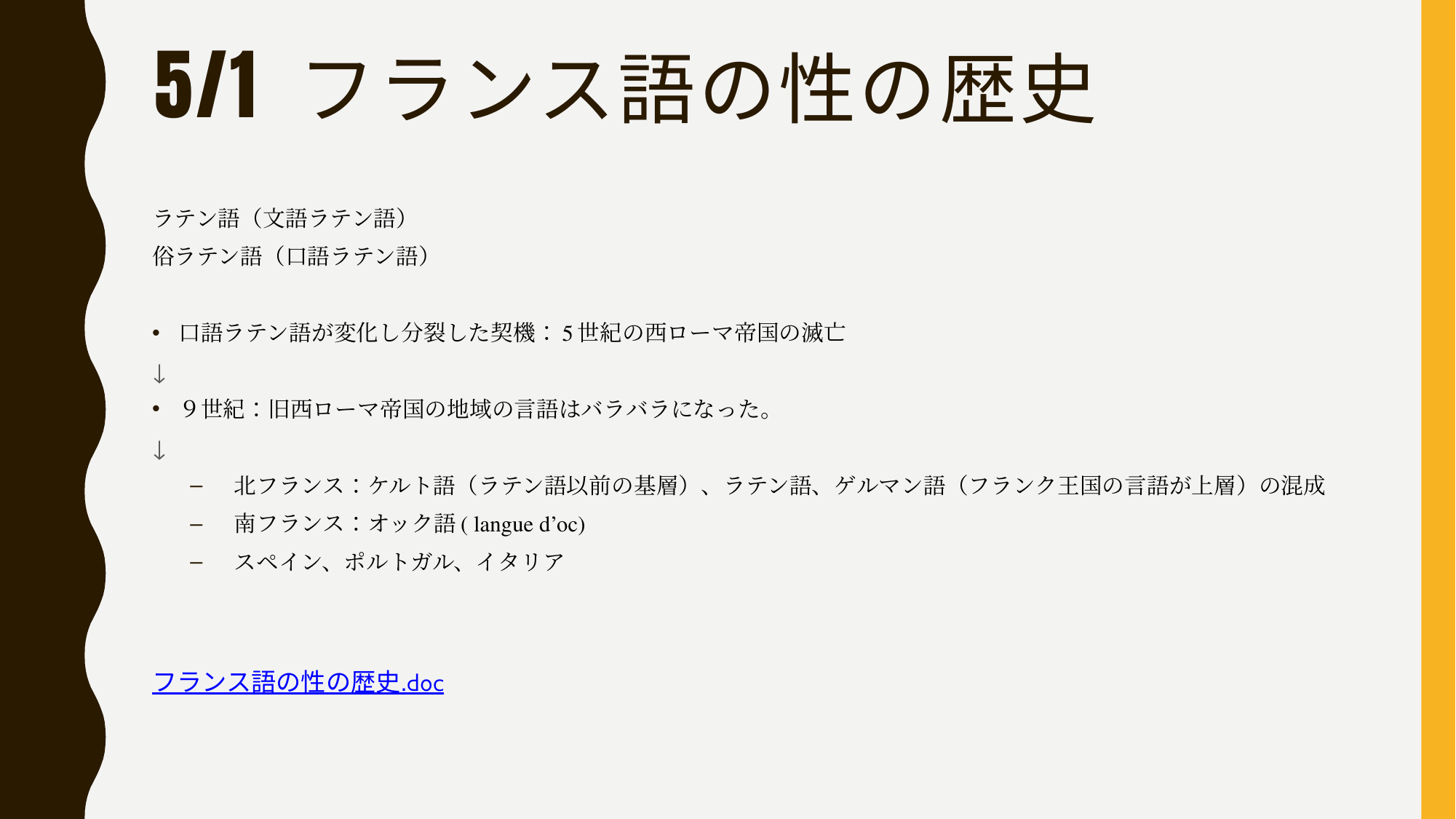

# 5/1 フランス語の性の歴史
ラテン語（文語ラテン語）
俗ラテン語（口語ラテン語）

口語ラテン語が変化し分裂した契機：5世紀の西ローマ帝国の滅亡
↓
９世紀：旧西ローマ帝国の地域の言語はバラバラになった。
↓
北フランス：ケルト語（ラテン語以前の基層）、ラテン語、ゲルマン語（フランク王国の言語が上層）の混成
南フランス：オック語( langue d’oc)
スペイン、ポルトガル、イタリア

フランス語の性の歴史.doc